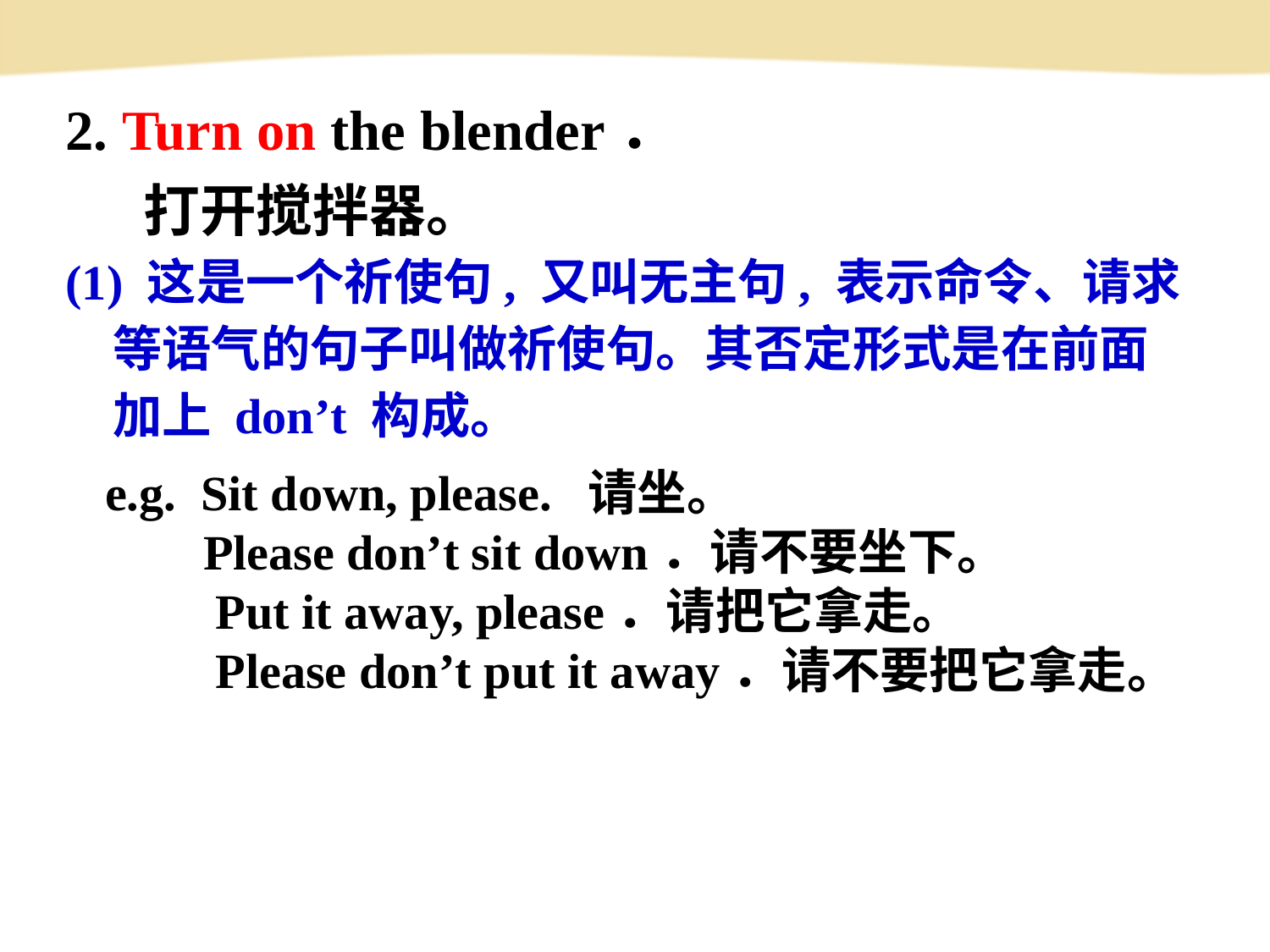

2. Turn on the blender．
     打开搅拌器。
(1) 这是一个祈使句, 又叫无主句, 表示命令、请求等语气的句子叫做祈使句。其否定形式是在前面加上 don’t 构成。
e.g.  Sit down, please.  请坐。
        Please don’t sit down．请不要坐下。
         Put it away, please．请把它拿走。
         Please don’t put it away．请不要把它拿走。